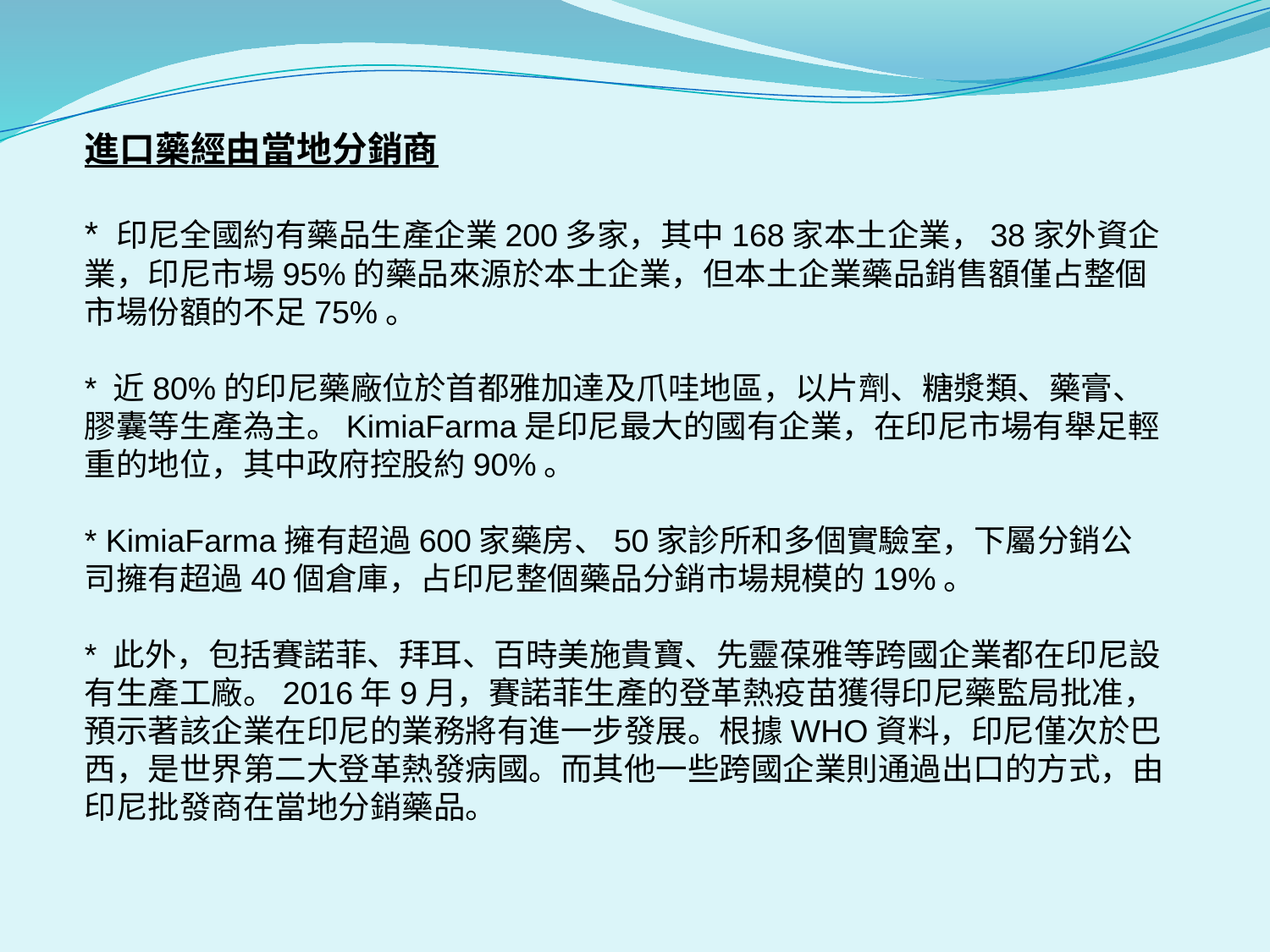

進口藥經由當地分銷商
* 印尼全國約有藥品生產企業200多家，其中168家本土企業，38家外資企業，印尼市場95%的藥品來源於本土企業，但本土企業藥品銷售額僅占整個市場份額的不足75%。
* 近80%的印尼藥廠位於首都雅加達及爪哇地區，以片劑、糖漿類、藥膏、膠囊等生產為主。KimiaFarma是印尼最大的國有企業，在印尼市場有舉足輕重的地位，其中政府控股約90%。
* KimiaFarma擁有超過600家藥房、50家診所和多個實驗室，下屬分銷公司擁有超過40個倉庫，占印尼整個藥品分銷市場規模的19%。
* 此外，包括賽諾菲、拜耳、百時美施貴寶、先靈葆雅等跨國企業都在印尼設有生產工廠。2016年9月，賽諾菲生產的登革熱疫苗獲得印尼藥監局批准，預示著該企業在印尼的業務將有進一步發展。根據WHO資料，印尼僅次於巴西，是世界第二大登革熱發病國。而其他一些跨國企業則通過出口的方式，由印尼批發商在當地分銷藥品。